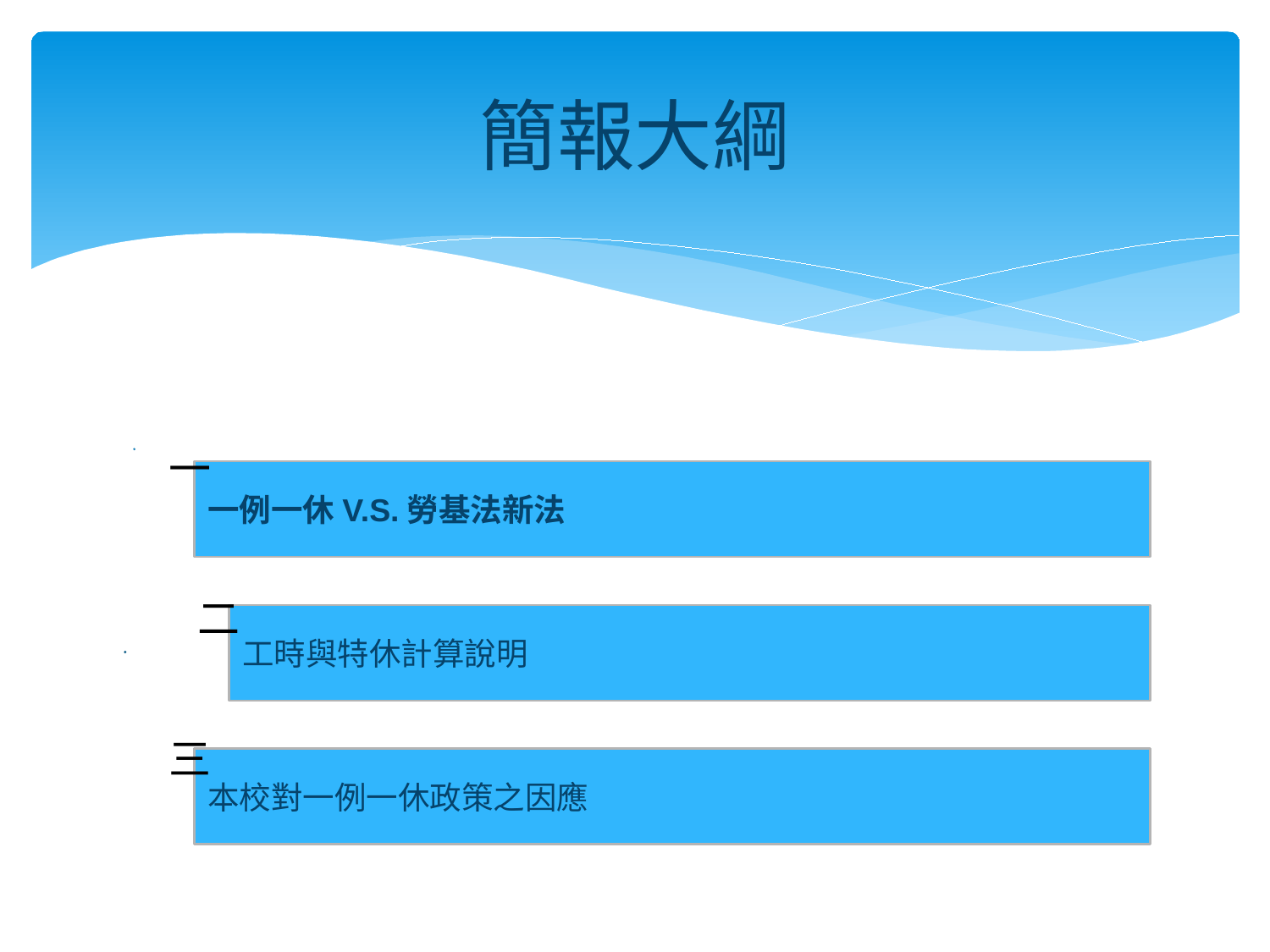

# 簡報大綱
一例一休V.S.勞基法新法
本校對一例一休政策之因應
工時與特休計算說明
一
二
三